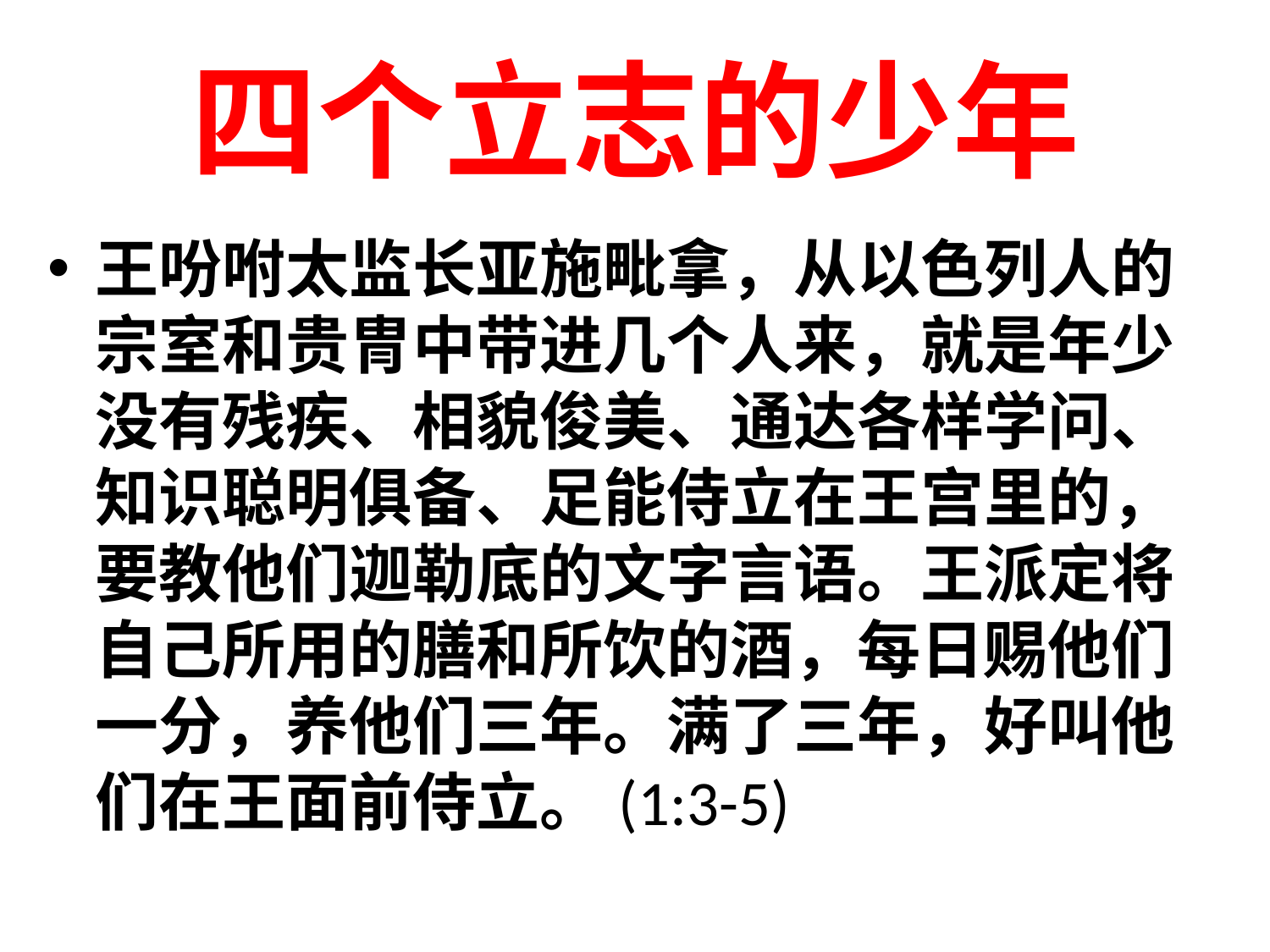

# 四个立志的少年
王吩咐太监长亚施毗拿，从以色列人的宗室和贵冑中带进几个人来，就是年少没有残疾、相貌俊美、通达各样学问、知识聪明俱备、足能侍立在王宫里的，要教他们迦勒底的文字言语。王派定将自己所用的膳和所饮的酒，每日赐他们一分，养他们三年。满了三年，好叫他们在王面前侍立。(1:3-5)